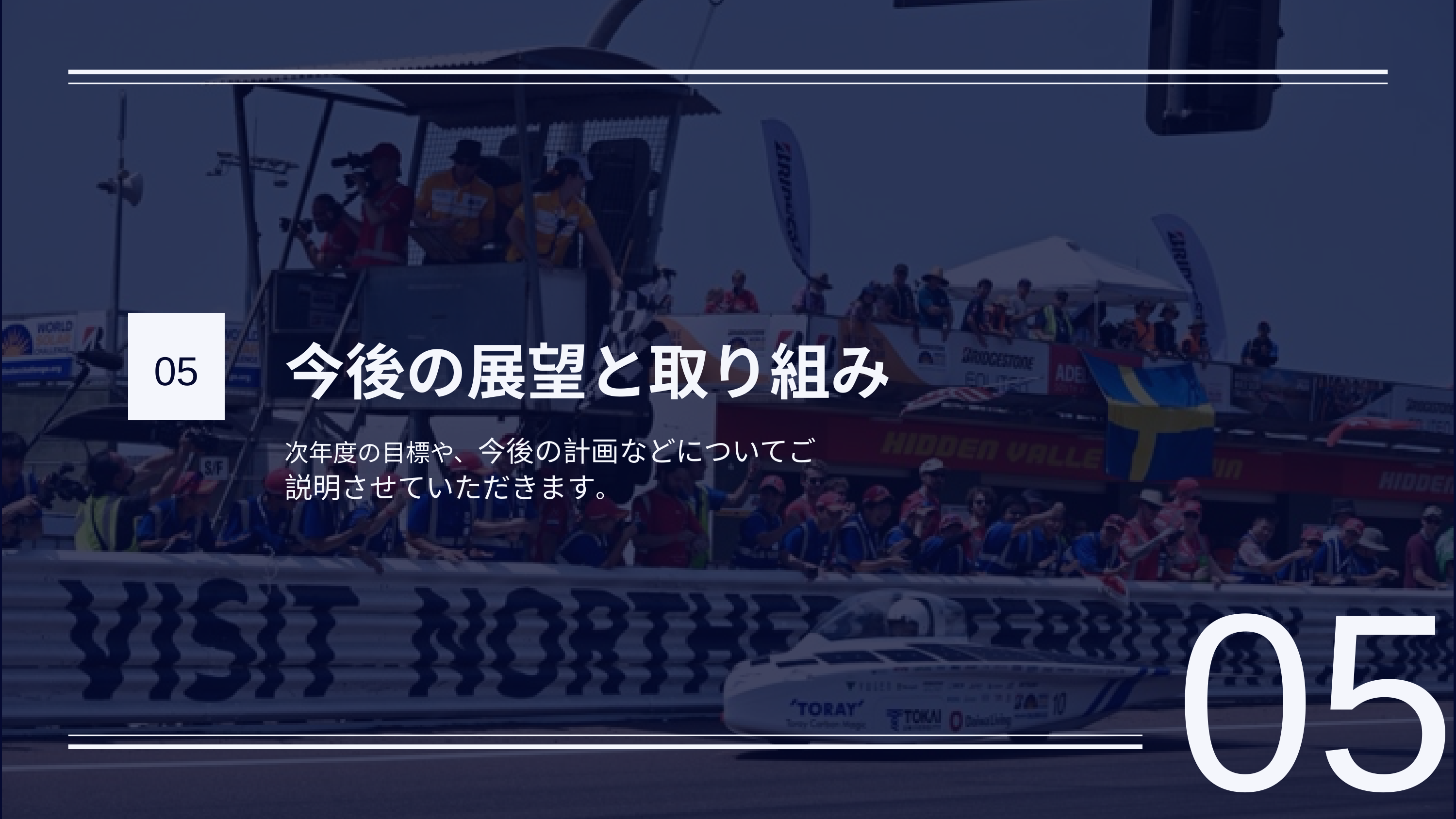

05
今後の展望と取り組み
次年度の目標や、今後の計画などについてご説明させていただきます。
05